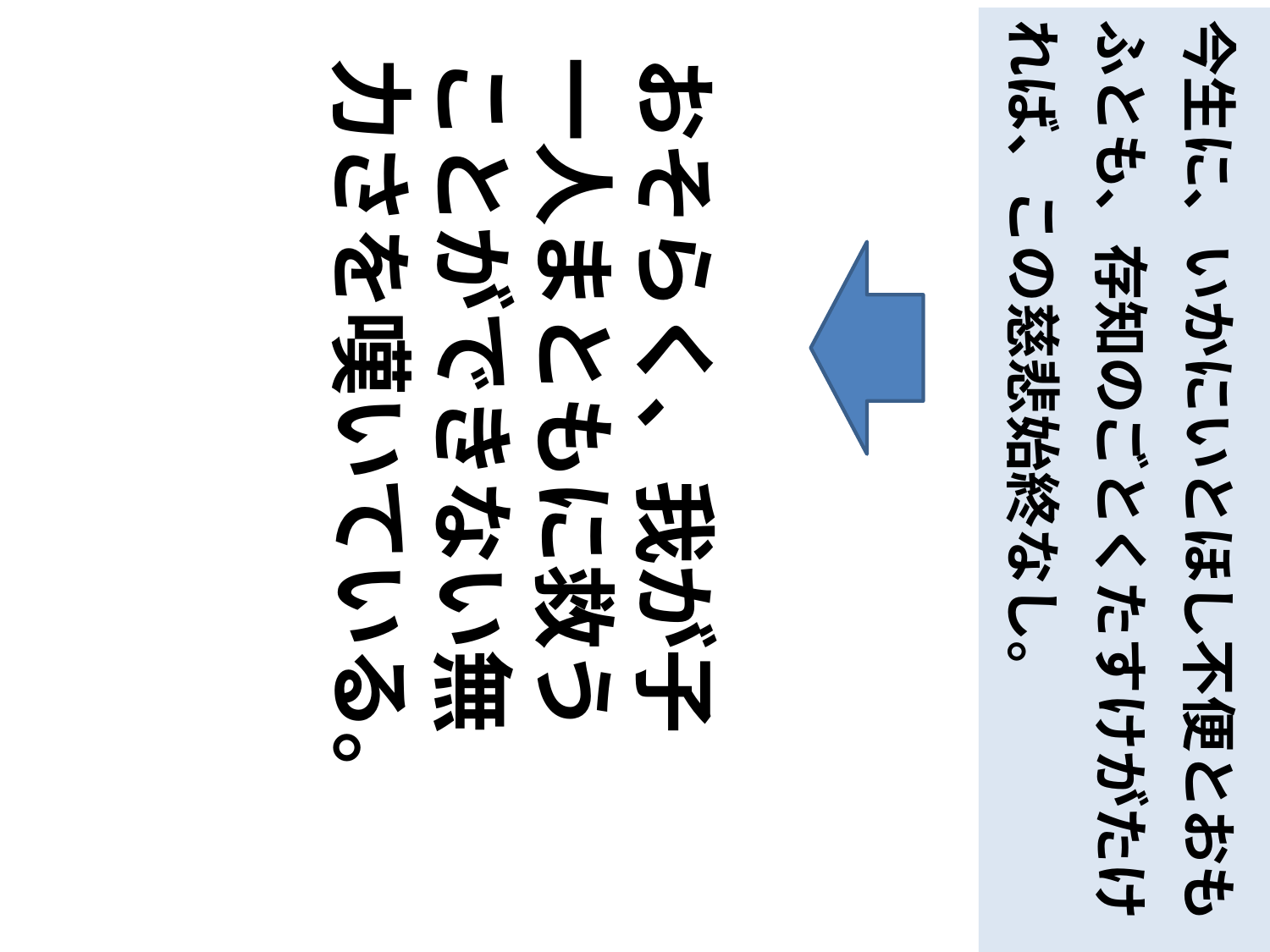

今生に、いかにいとほし不便とおもふとも、存知のごとくたすけがたければ、この慈悲始終なし。
おそらく、我が子一人まともに救うことができない無力さを嘆いている。